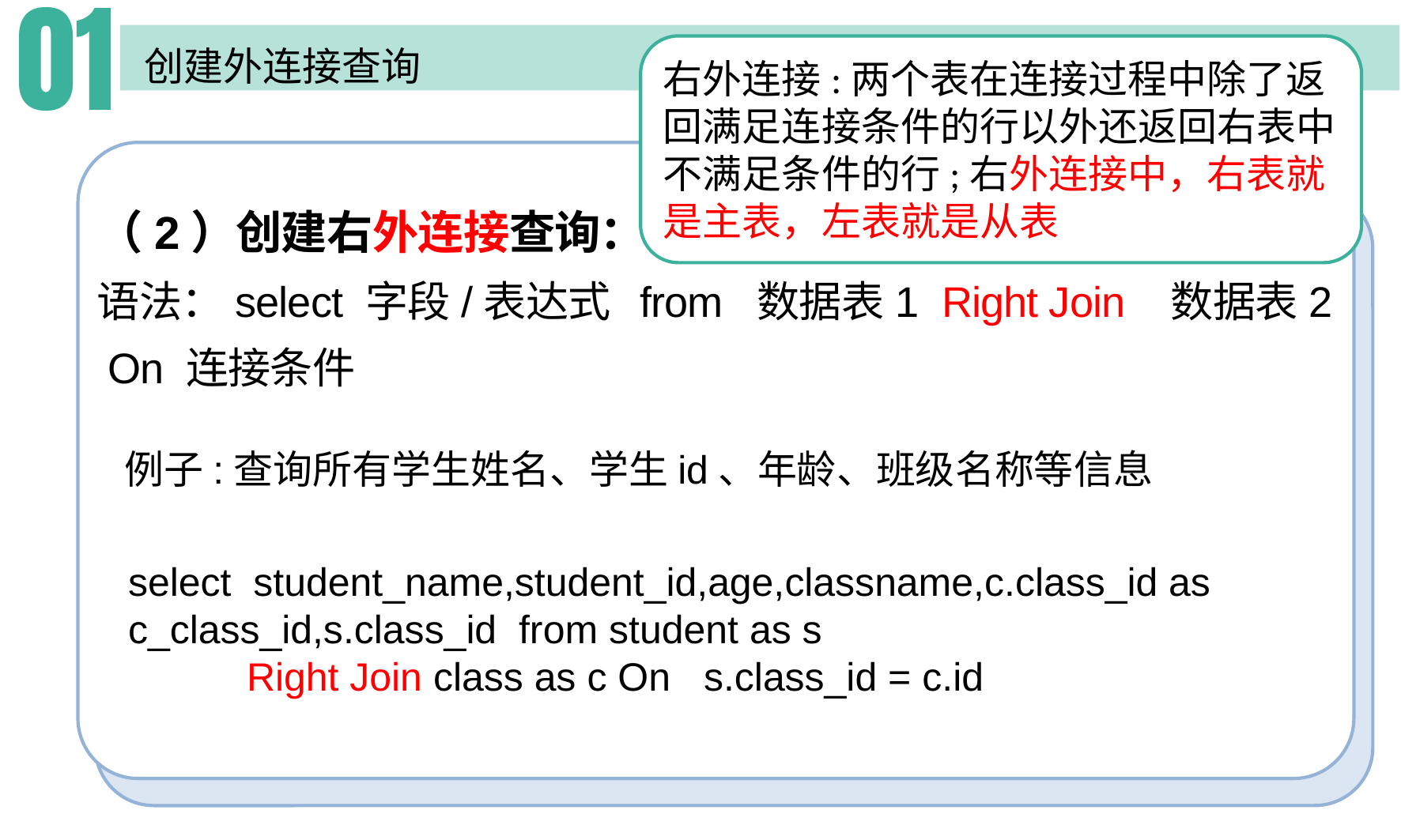

01

右外连接:两个表在连接过程中除了返回满足连接条件的行以外还返回右表中不满足条件的行;右外连接中，右表就是主表，左表就是从表
创建外连接查询

（2）创建右外连接查询：
语法：select 字段/表达式  from  数据表1  Right Join   数据表2  On 连接条件
例子:查询所有学生姓名、学生id、年龄、班级名称等信息
select  student_name,student_id,age,classname,c.class_id as c_class_id,s.class_id  from student as s
	Right Join class as c On   s.class_id = c.id